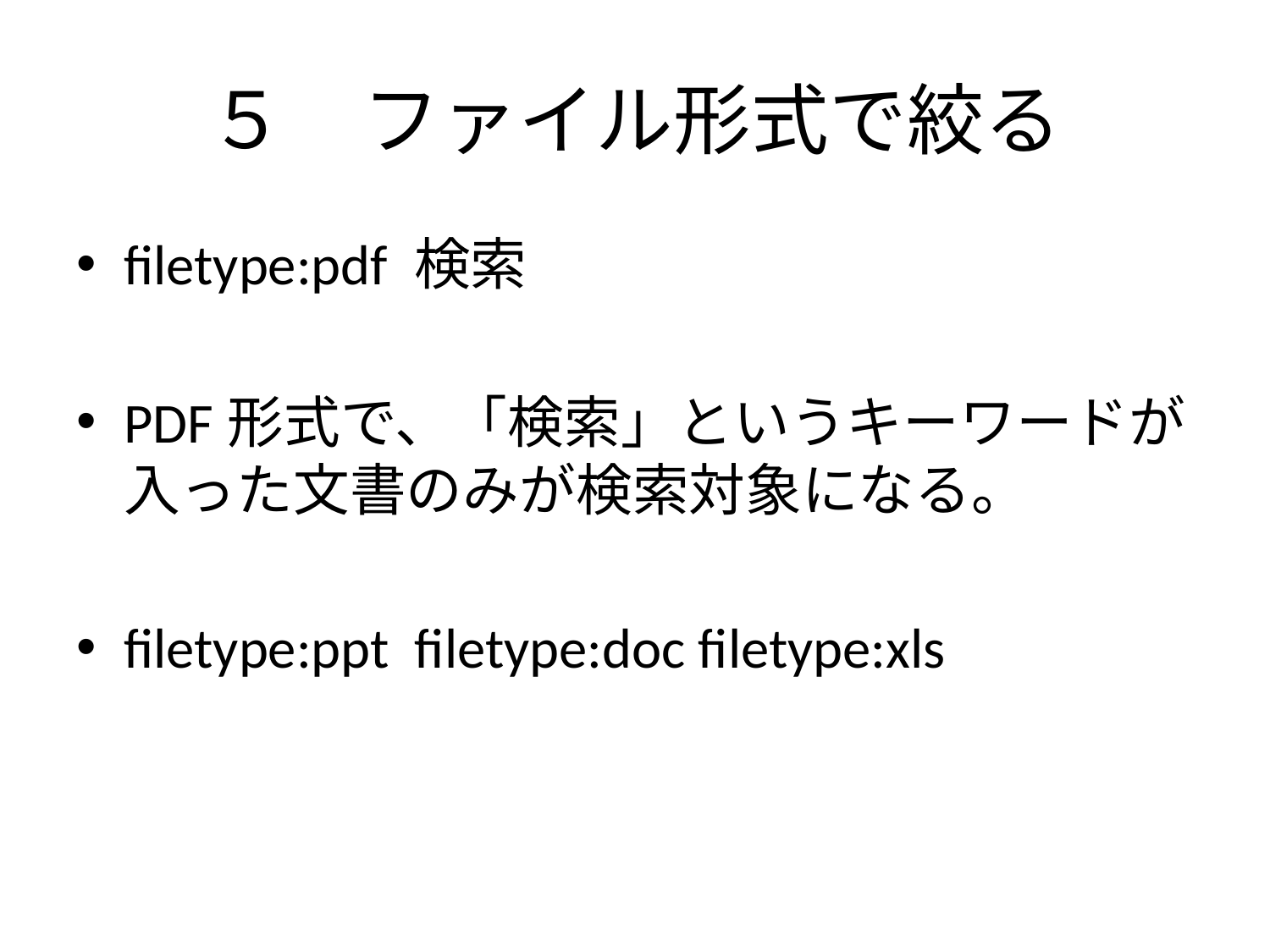

# ５　ファイル形式で絞る
filetype:pdf 検索

PDF形式で、「検索」というキーワードが入った文書のみが検索対象になる。

filetype:ppt  filetype:doc filetype:xls